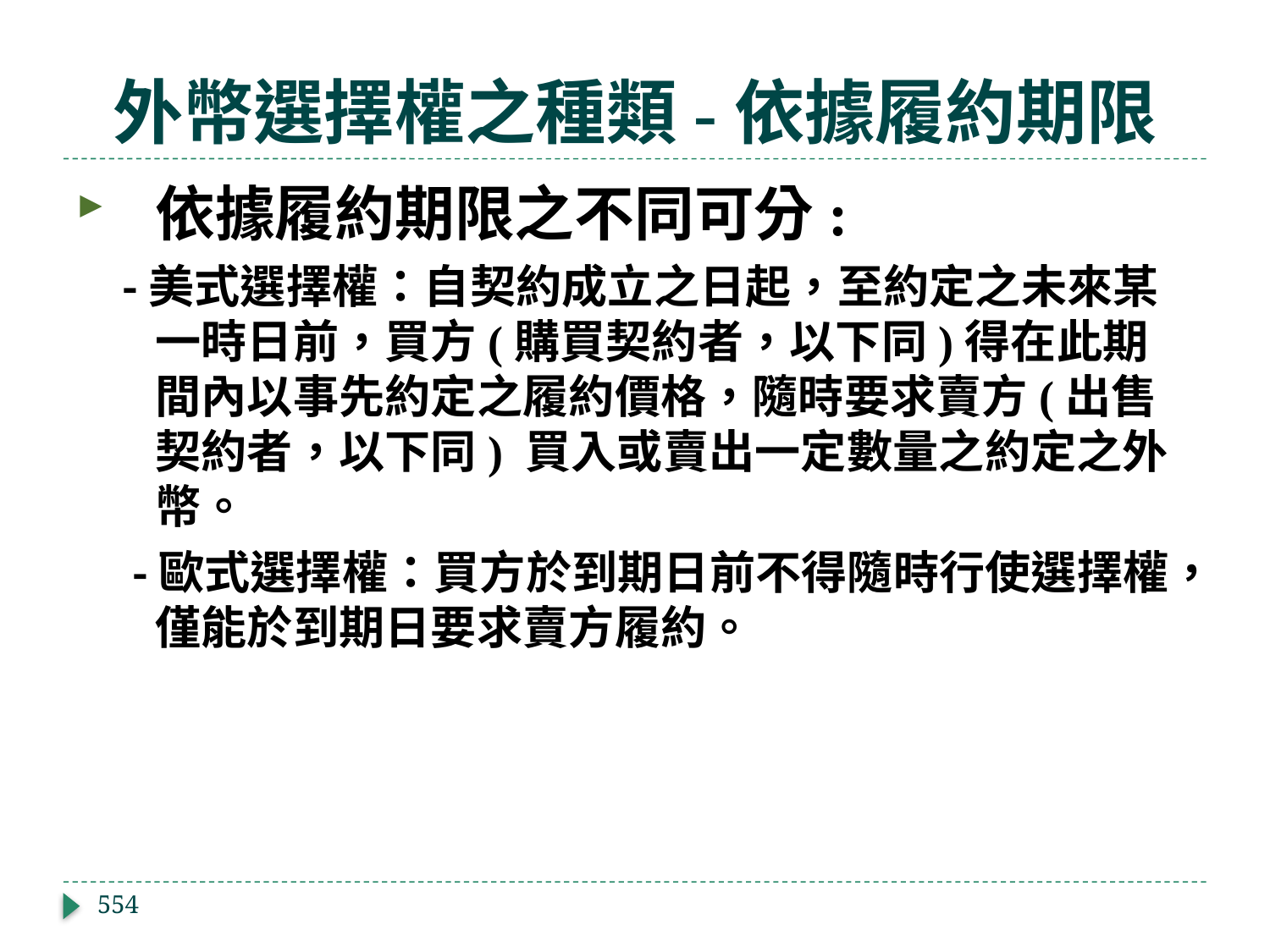

# 外幣選擇權之種類-依據履約期限
依據履約期限之不同可分:
    -美式選擇權：自契約成立之日起，至約定之未來某一時日前，買方(購買契約者，以下同)得在此期間內以事先約定之履約價格，隨時要求賣方(出售契約者，以下同) 買入或賣出一定數量之約定之外幣。
     -歐式選擇權：買方於到期日前不得隨時行使選擇權，僅能於到期日要求賣方履約。
554